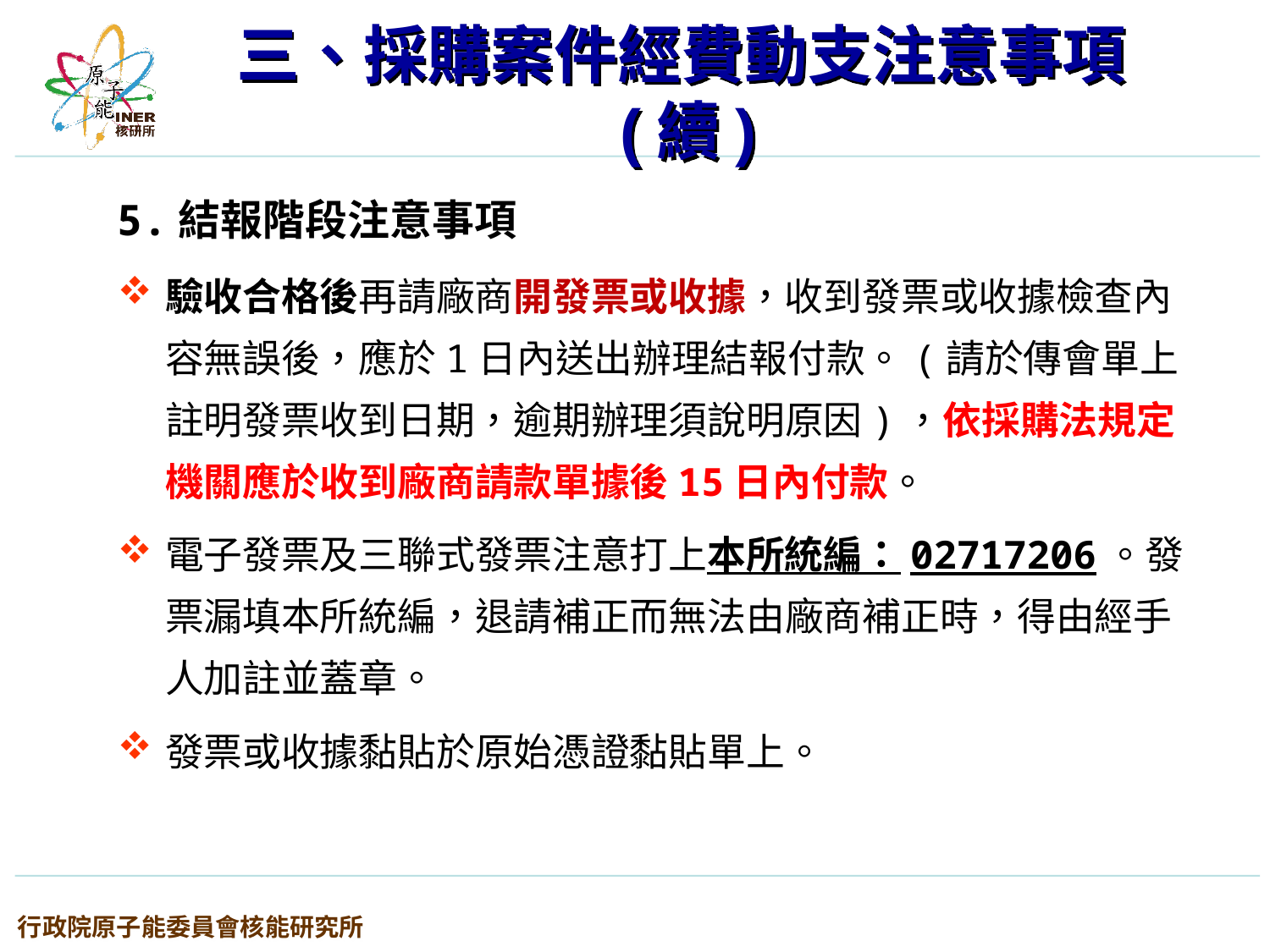

三、採購案件經費動支注意事項(續)
5.結報階段注意事項
驗收合格後再請廠商開發票或收據，收到發票或收據檢查內容無誤後，應於1日內送出辦理結報付款。(請於傳會單上註明發票收到日期，逾期辦理須說明原因)，依採購法規定機關應於收到廠商請款單據後15日內付款。
電子發票及三聯式發票注意打上本所統編：02717206。發票漏填本所統編，退請補正而無法由廠商補正時，得由經手人加註並蓋章。
發票或收據黏貼於原始憑證黏貼單上。